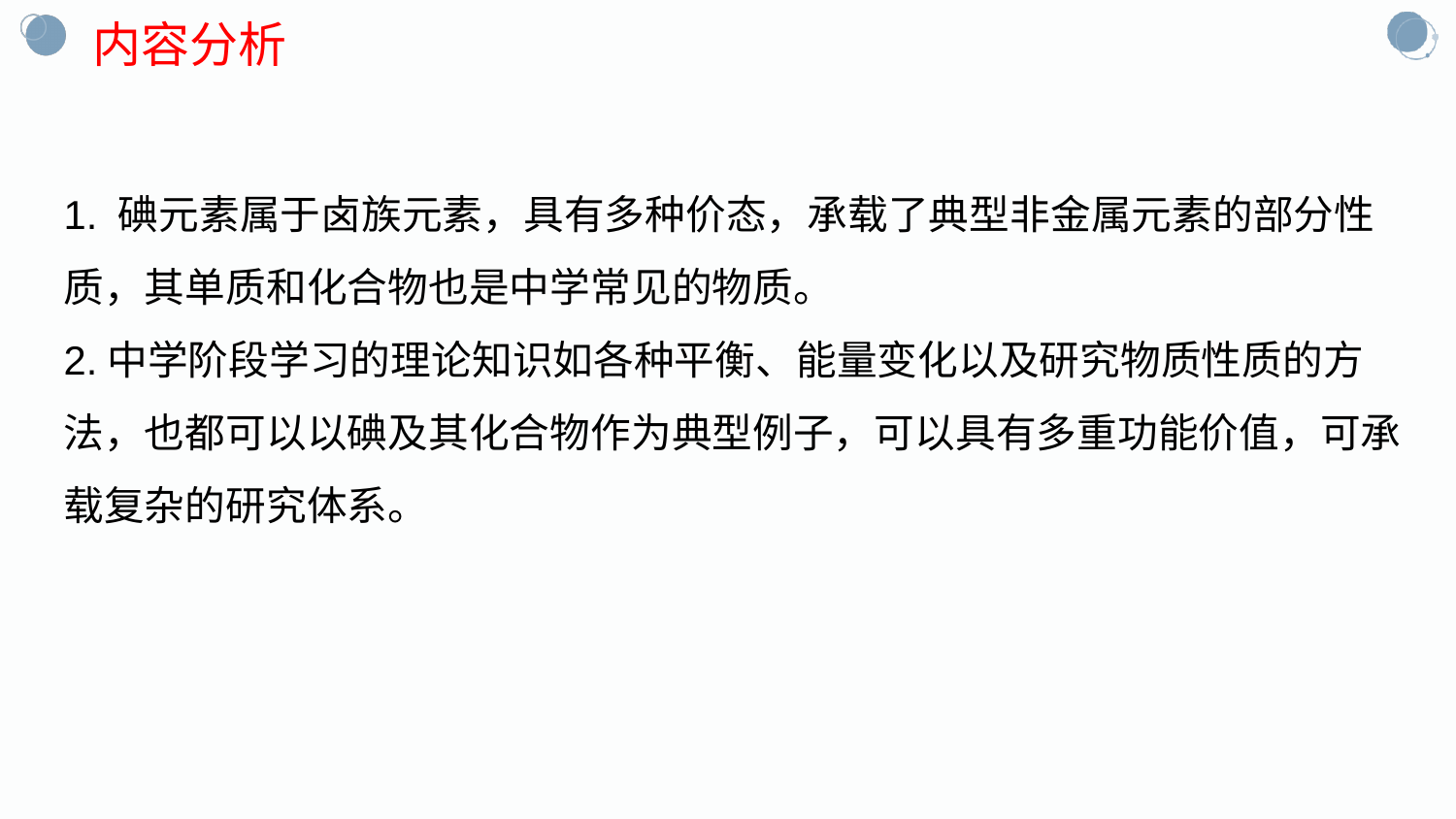

内容分析

1. 碘元素属于卤族元素，具有多种价态，承载了典型非金属元素的部分性质，其单质和化合物也是中学常见的物质。
2.中学阶段学习的理论知识如各种平衡、能量变化以及研究物质性质的方法，也都可以以碘及其化合物作为典型例子，可以具有多重功能价值，可承载复杂的研究体系。